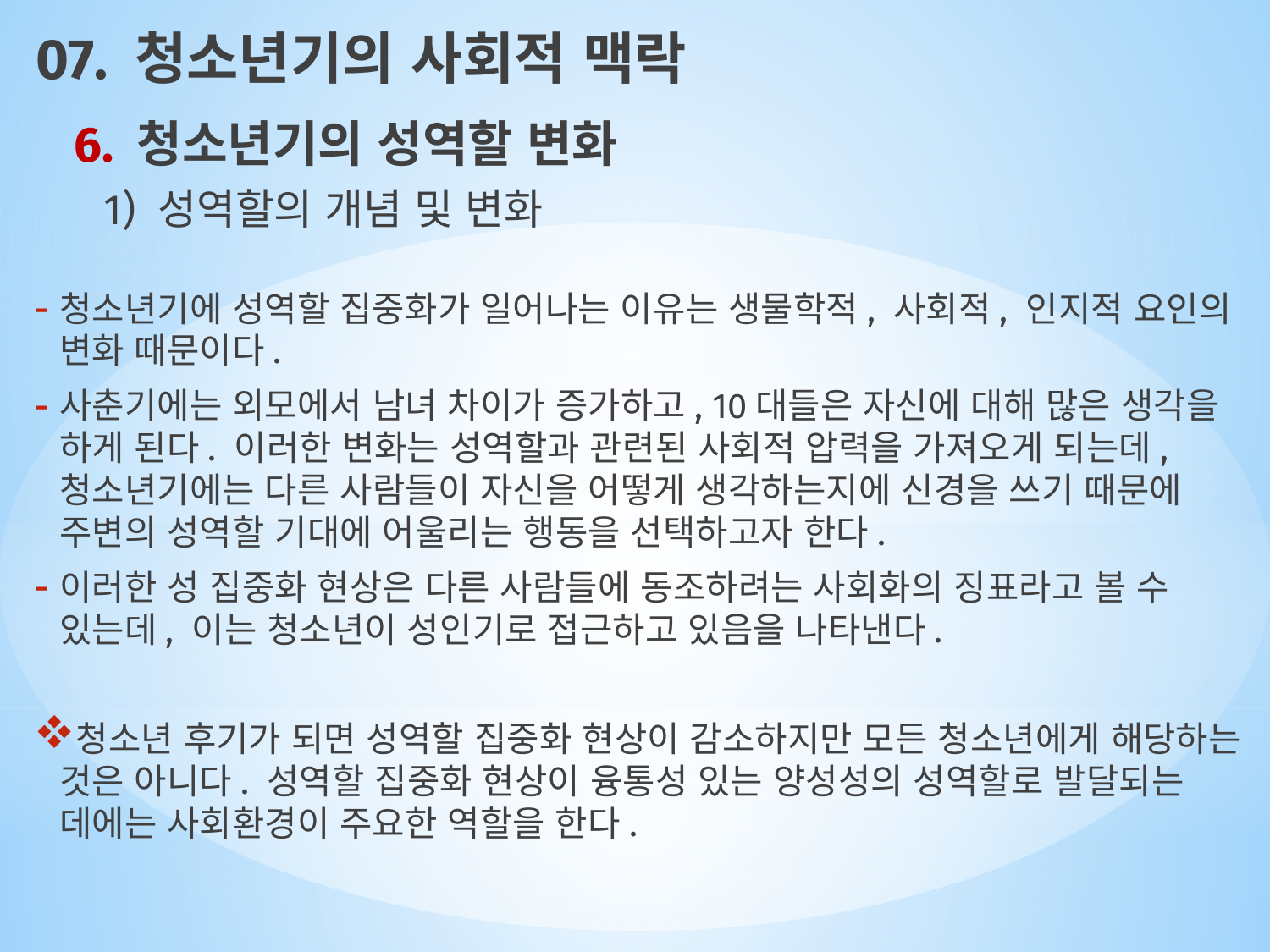

07. 청소년기의 사회적 맥락
6. 청소년기의 성역할 변화
1) 성역할의 개념 및 변화
청소년기에 성역할 집중화가 일어나는 이유는 생물학적, 사회적, 인지적 요인의 변화 때문이다.
사춘기에는 외모에서 남녀 차이가 증가하고, 10대들은 자신에 대해 많은 생각을 하게 된다. 이러한 변화는 성역할과 관련된 사회적 압력을 가져오게 되는데, 청소년기에는 다른 사람들이 자신을 어떻게 생각하는지에 신경을 쓰기 때문에 주변의 성역할 기대에 어울리는 행동을 선택하고자 한다.
이러한 성 집중화 현상은 다른 사람들에 동조하려는 사회화의 징표라고 볼 수 있는데, 이는 청소년이 성인기로 접근하고 있음을 나타낸다.

청소년 후기가 되면 성역할 집중화 현상이 감소하지만 모든 청소년에게 해당하는 것은 아니다. 성역할 집중화 현상이 융통성 있는 양성성의 성역할로 발달되는 데에는 사회환경이 주요한 역할을 한다.